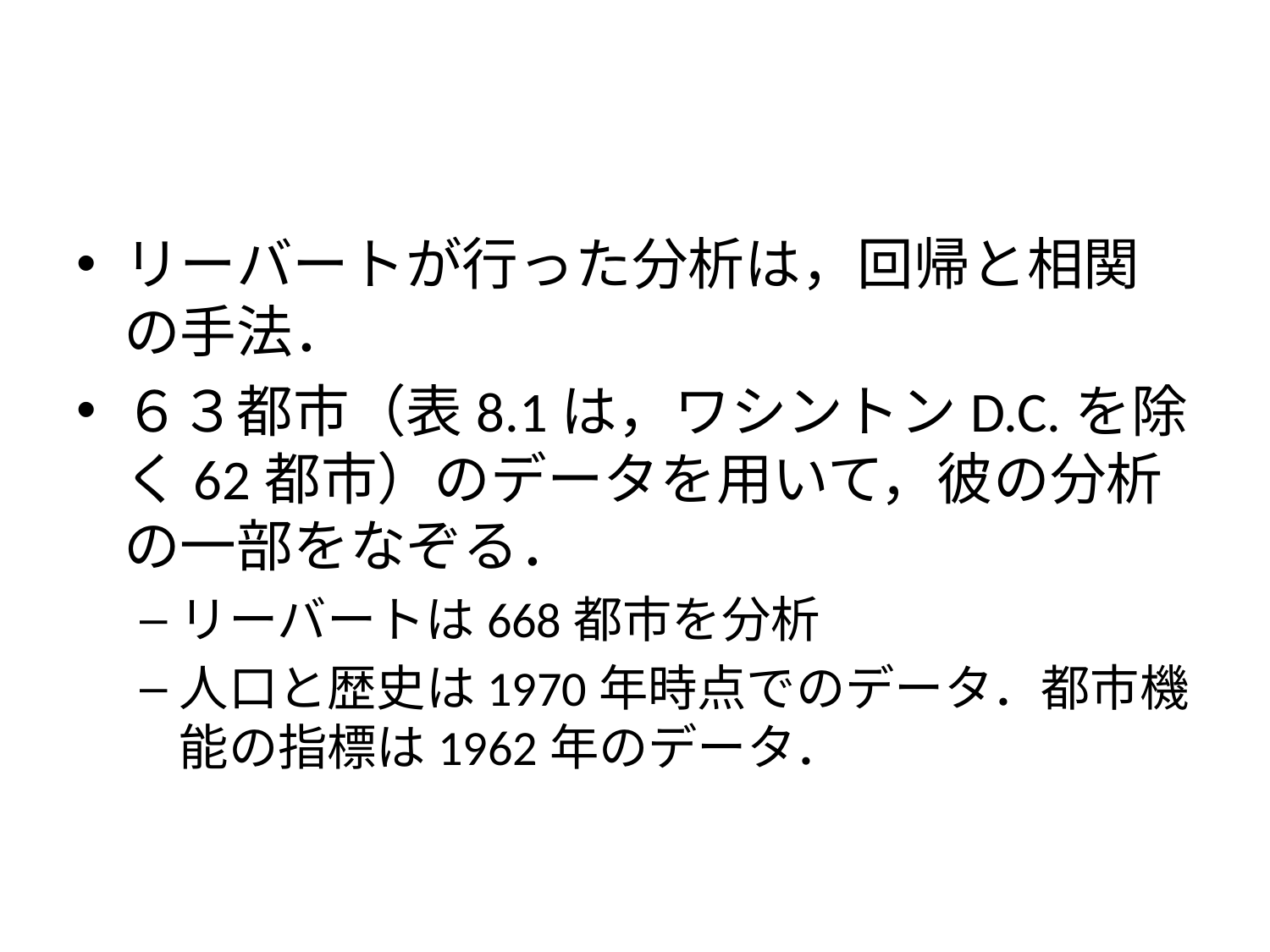

#
リーバートが行った分析は，回帰と相関の手法．
６３都市（表8.1は，ワシントンD.C.を除く62都市）のデータを用いて，彼の分析の一部をなぞる．
リーバートは668都市を分析
人口と歴史は1970年時点でのデータ．都市機能の指標は1962年のデータ．